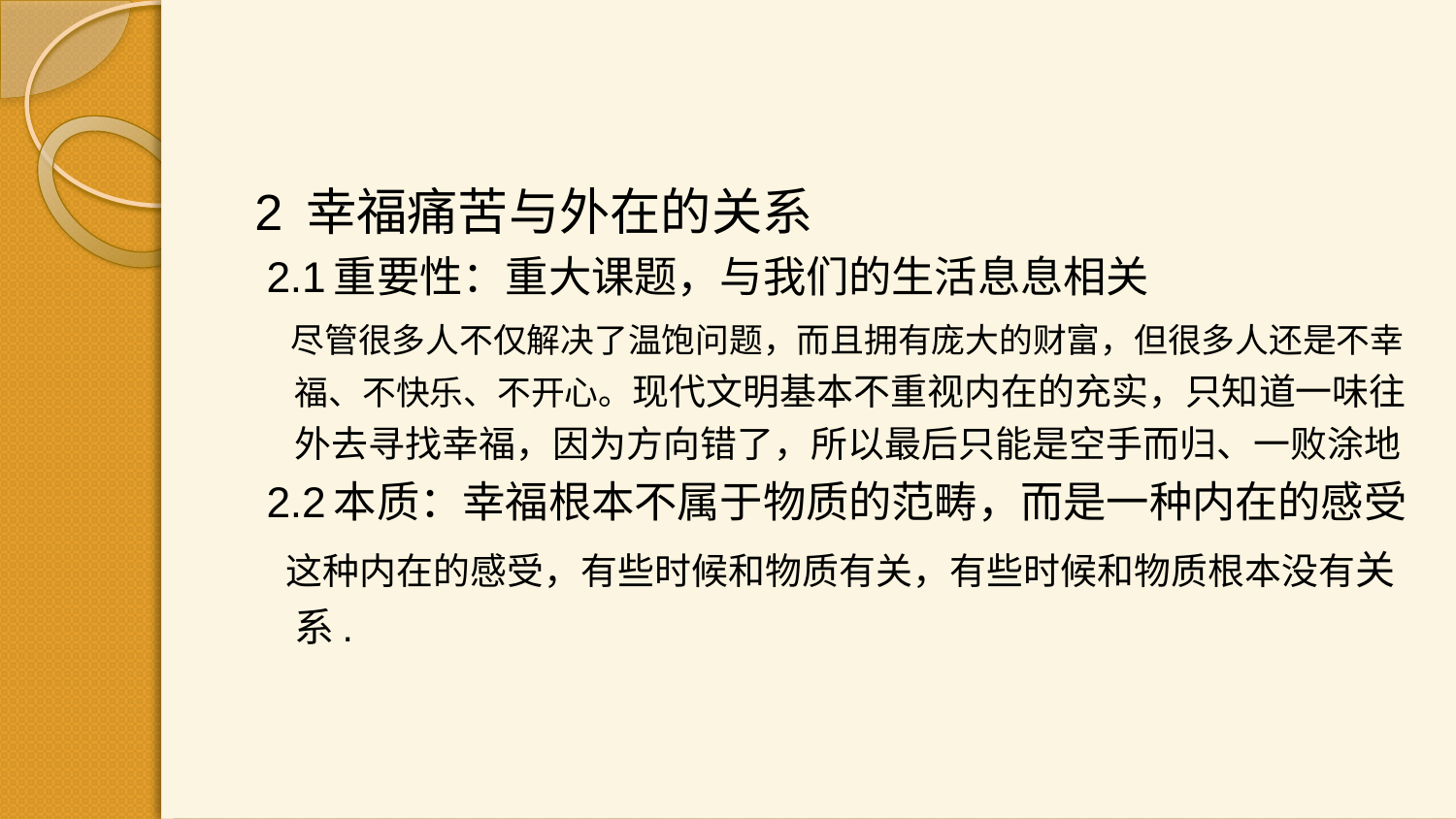

#
2 幸福痛苦与外在的关系
 2.1重要性：重大课题，与我们的生活息息相关
    尽管很多人不仅解决了温饱问题，而且拥有庞大的财富，但很多人还是不幸福、不快乐、不开心。现代文明基本不重视内在的充实，只知道一味往外去寻找幸福，因为方向错了，所以最后只能是空手而归、一败涂地
 2.2本质：幸福根本不属于物质的范畴，而是一种内在的感受
   这种内在的感受，有些时候和物质有关，有些时候和物质根本没有关系.